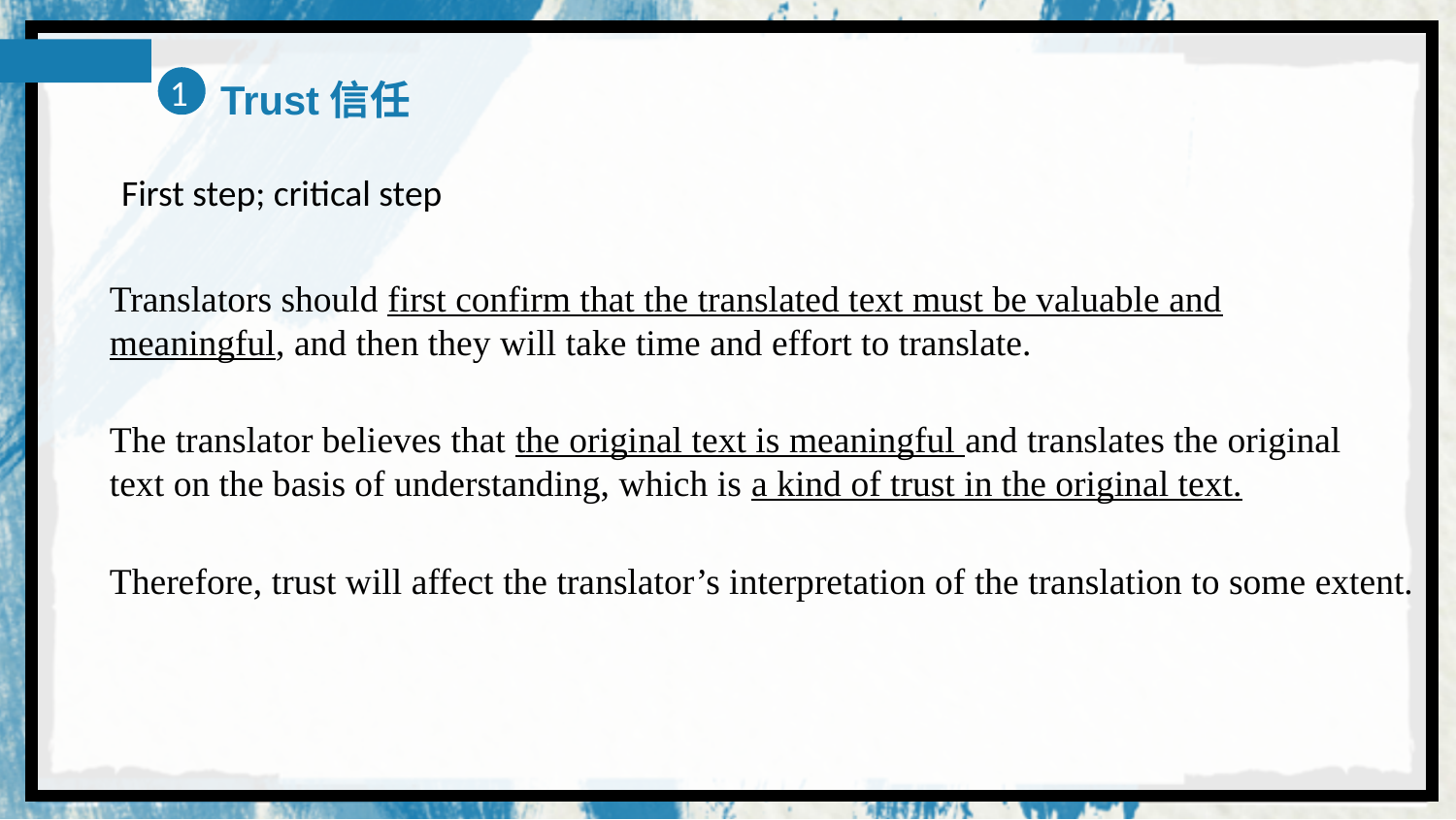

1

Trust信任
First step; critical step
Translators should first confirm that the translated text must be valuable and meaningful, and then they will take time and effort to translate.
The translator believes that the original text is meaningful and translates the original text on the basis of understanding, which is a kind of trust in the original text.
Therefore, trust will affect the translator’s interpretation of the translation to some extent.